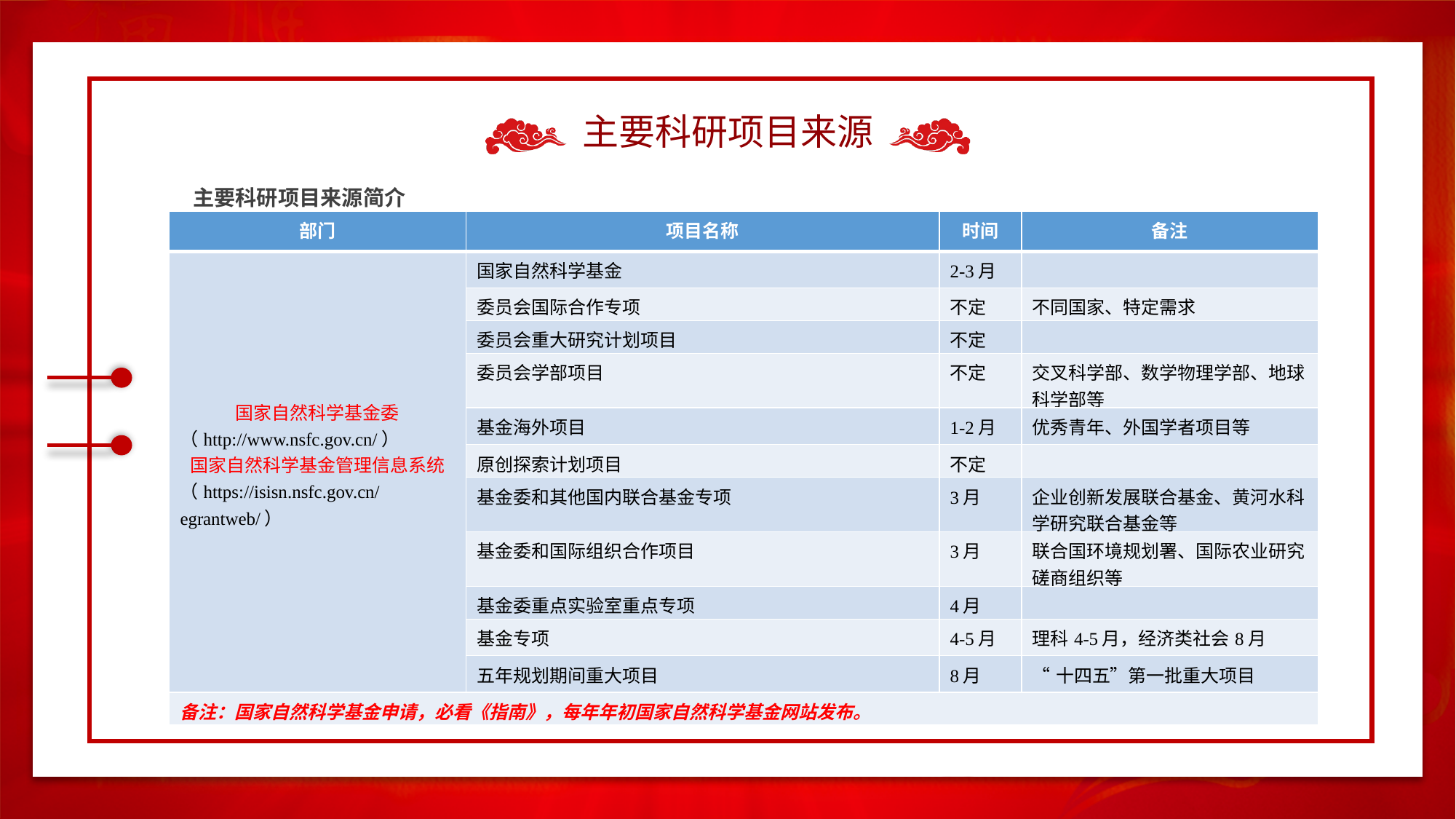

主要科研项目来源
主要科研项目来源简介
| 部门 | 项目名称 | 时间 | 备注 |
| --- | --- | --- | --- |
| 国家自然科学基金委 （http://www.nsfc.gov.cn/） 国家自然科学基金管理信息系统 （https://isisn.nsfc.gov.cn/egrantweb/） | 国家自然科学基金 | 2-3月 |  |
|  | 委员会国际合作专项 | 不定 | 不同国家、特定需求 |
|  | 委员会重大研究计划项目 | 不定 |  |
|  | 委员会学部项目 | 不定 | 交叉科学部、数学物理学部、地球科学部等 |
|  | 基金海外项目 | 1-2月 | 优秀青年、外国学者项目等 |
|  | 原创探索计划项目 | 不定 |  |
|  | 基金委和其他国内联合基金专项 | 3月 | 企业创新发展联合基金、黄河水科学研究联合基金等 |
|  | 基金委和国际组织合作项目 | 3月 | 联合国环境规划署、国际农业研究磋商组织等 |
|  | 基金委重点实验室重点专项 | 4月 |  |
|  | 基金专项 | 4-5月 | 理科4-5月，经济类社会8月 |
|  | 五年规划期间重大项目 | 8月 | “十四五”第一批重大项目 |
| 备注：国家自然科学基金申请，必看《指南》，每年年初国家自然科学基金网站发布。 |  |  |  |